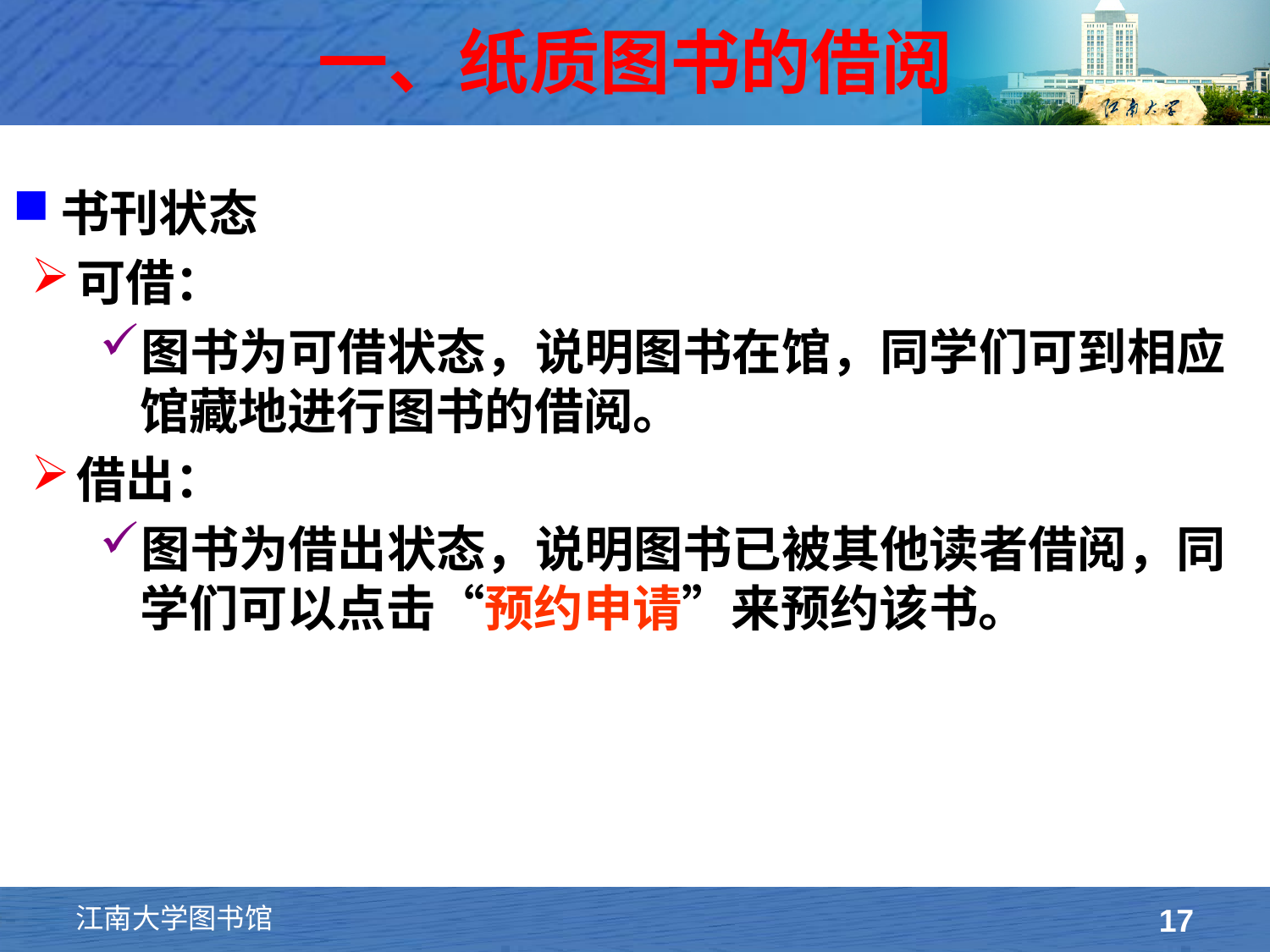

# 一、纸质图书的借阅
书刊状态
可借：
图书为可借状态，说明图书在馆，同学们可到相应馆藏地进行图书的借阅。
借出：
图书为借出状态，说明图书已被其他读者借阅，同学们可以点击“预约申请”来预约该书。